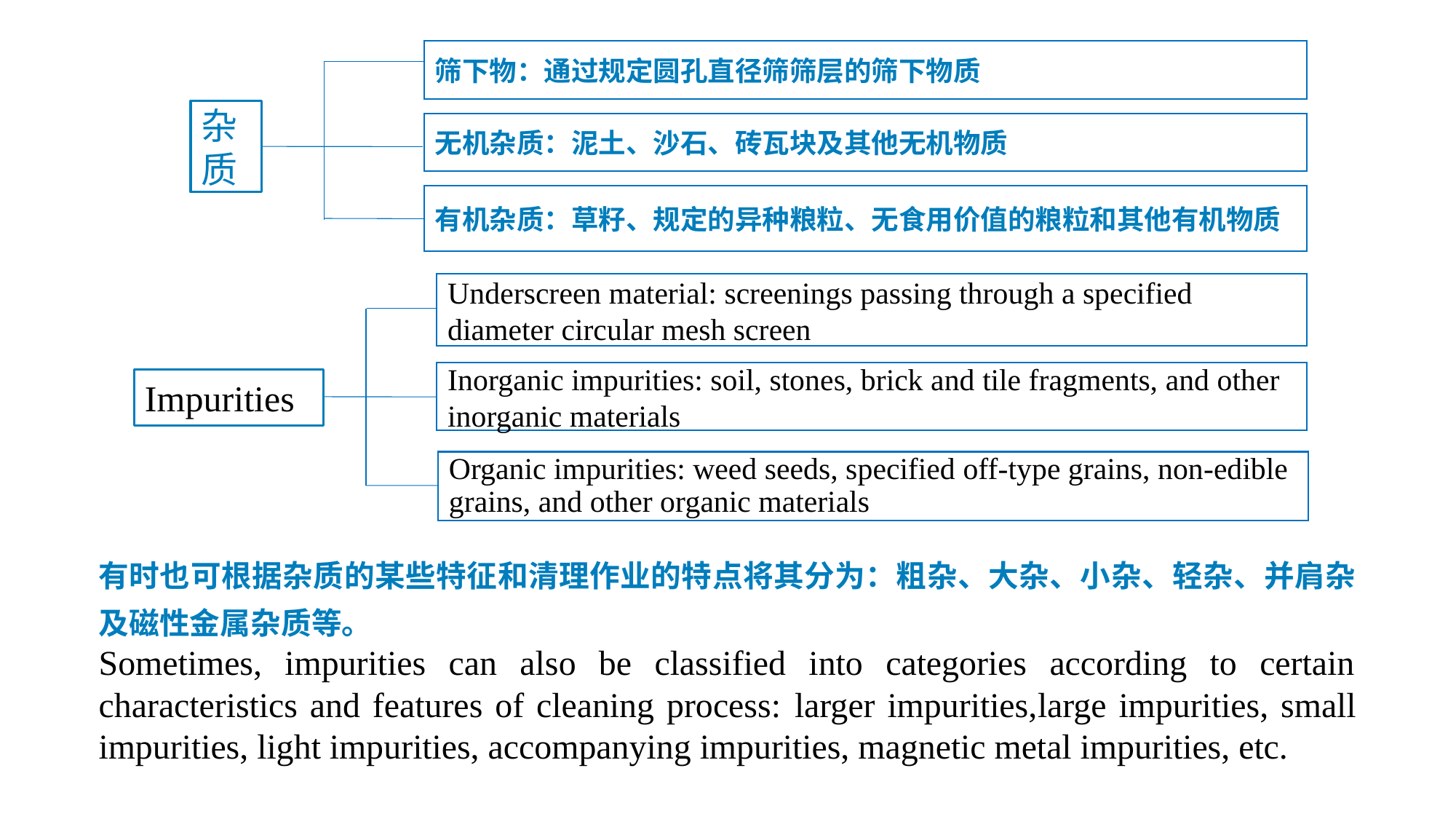

筛下物：通过规定圆孔直径筛筛层的筛下物质
杂质
无机杂质：泥土、沙石、砖瓦块及其他无机物质
有机杂质：草籽、规定的异种粮粒、无食用价值的粮粒和其他有机物质
Underscreen material: screenings passing through a specified diameter circular mesh screen
Inorganic impurities: soil, stones, brick and tile fragments, and other inorganic materials
Impurities
Organic impurities: weed seeds, specified off-type grains, non-edible grains, and other organic materials
有时也可根据杂质的某些特征和清理作业的特点将其分为：粗杂、大杂、小杂、轻杂、并肩杂及磁性金属杂质等。
Sometimes, impurities can also be classified into categories according to certain characteristics and features of cleaning process: larger impurities,large impurities, small impurities, light impurities, accompanying impurities, magnetic metal impurities, etc.